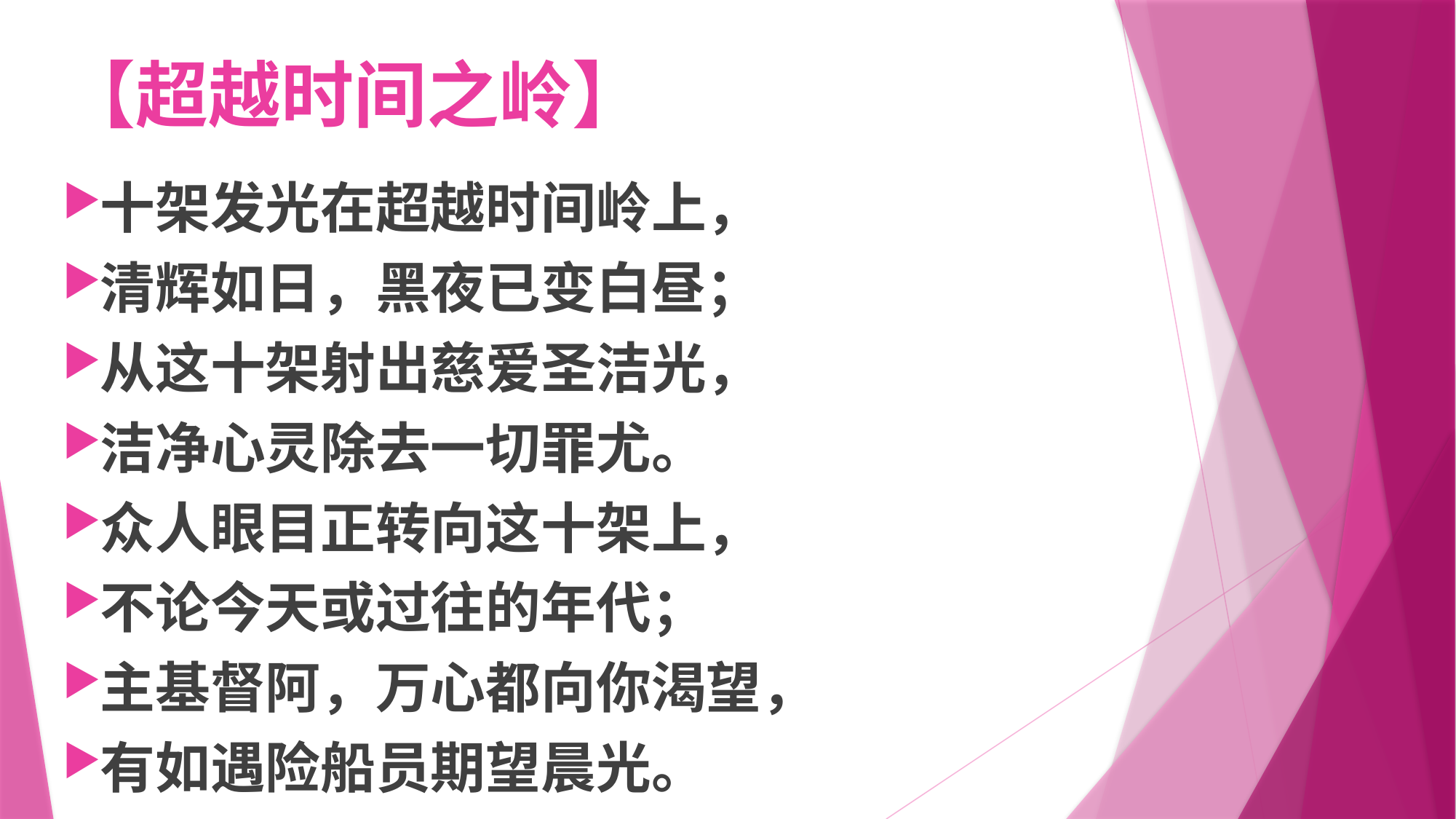

# 【超越时间之岭】
十架发光在超越时间岭上，
清辉如日，黑夜已变白昼；
从这十架射出慈爱圣洁光，
洁净心灵除去一切罪尤。
众人眼目正转向这十架上，
不论今天或过往的年代；
主基督阿，万心都向你渴望，
有如遇险船员期望晨光。